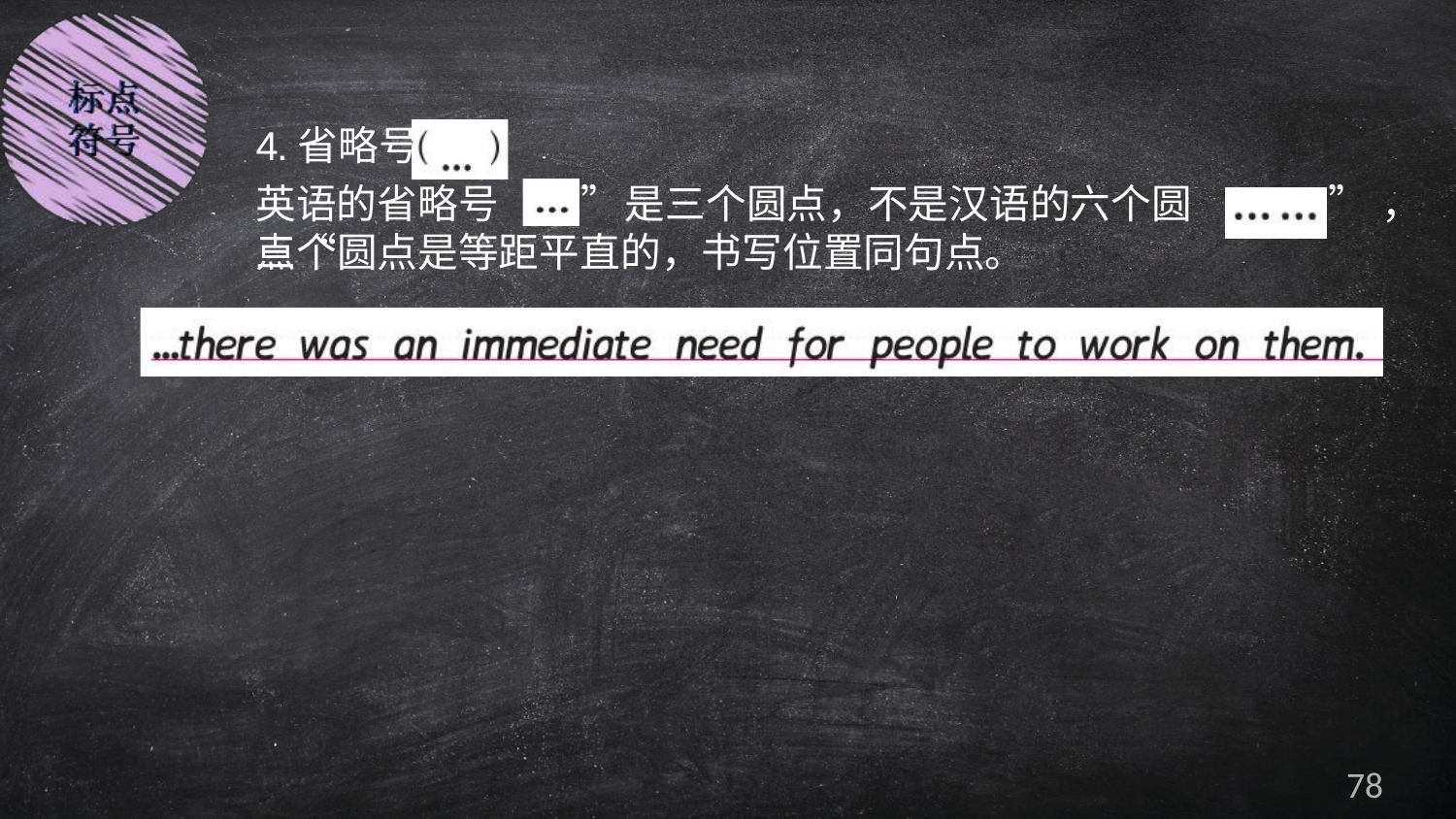

# 4.省略号
英语的省略号“	”是三个圆点，不是汉语的六个圆点“

”，

三个圆点是等距平直的，书写位置同句点。

78